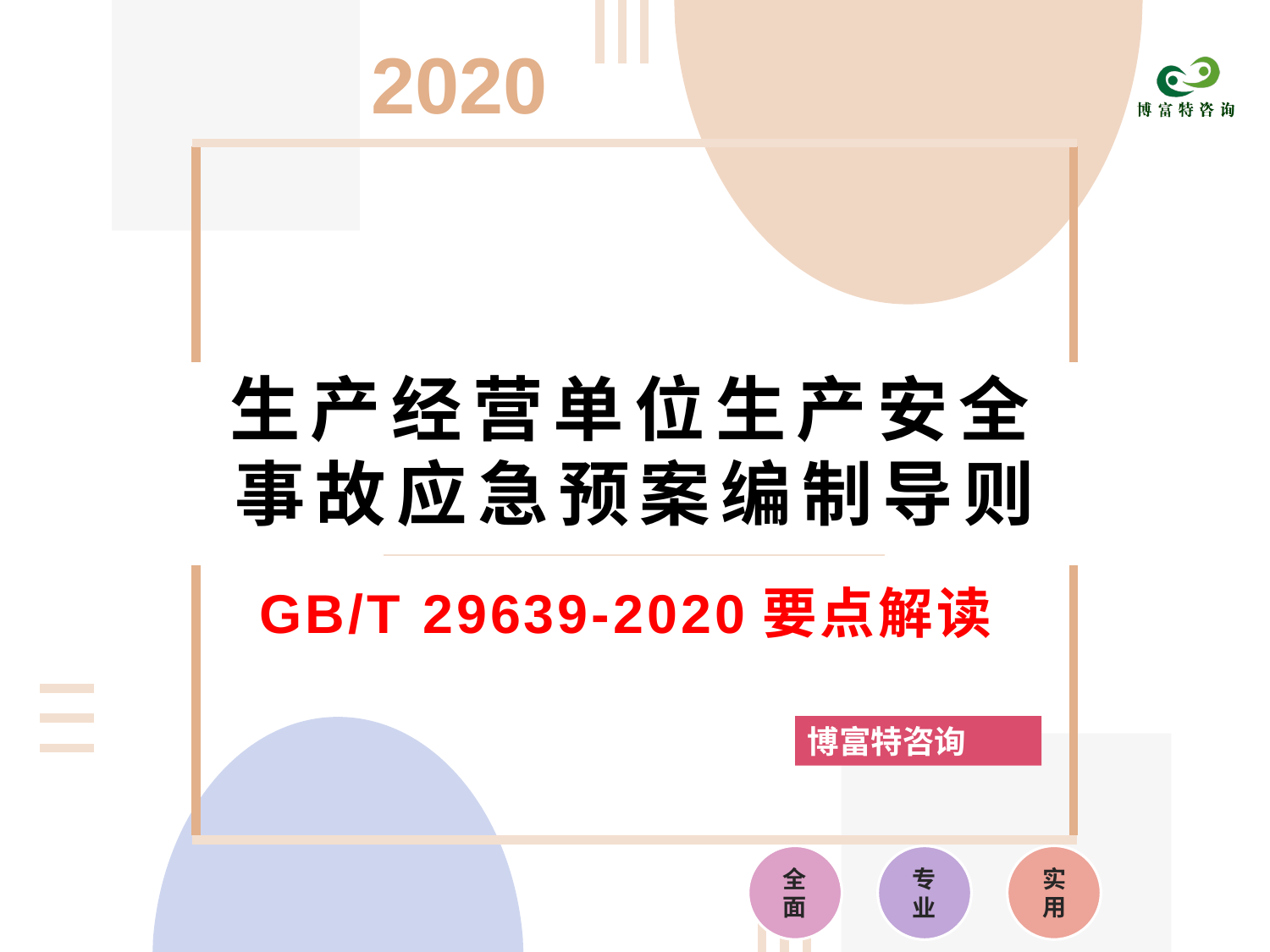

2020
# 生产经营单位生产安全事故应急预案编制导则
GB/T 29639-2020要点解读
博富特咨询
全面
实用
专业